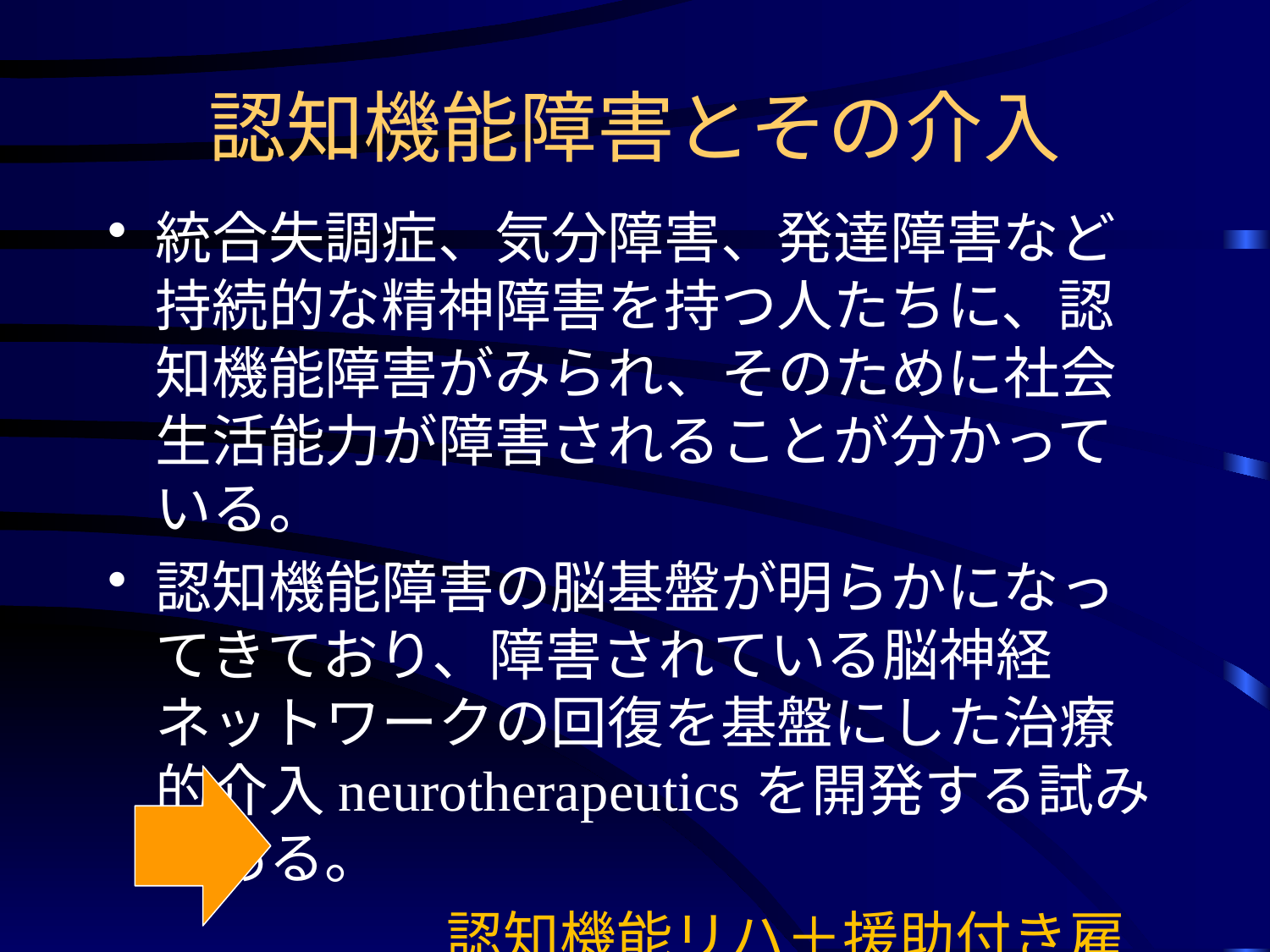

# 認知機能障害とその介入
統合失調症、気分障害、発達障害など持続的な精神障害を持つ人たちに、認知機能障害がみられ、そのために社会生活能力が障害されることが分かっている。
認知機能障害の脳基盤が明らかになってきており、障害されている脳神経ネットワークの回復を基盤にした治療的介入neurotherapeuticsを開発する試みがある。
　　　　　　認知機能リハ＋援助付き雇用で
　　　　　　相乗効果を期待できないか。